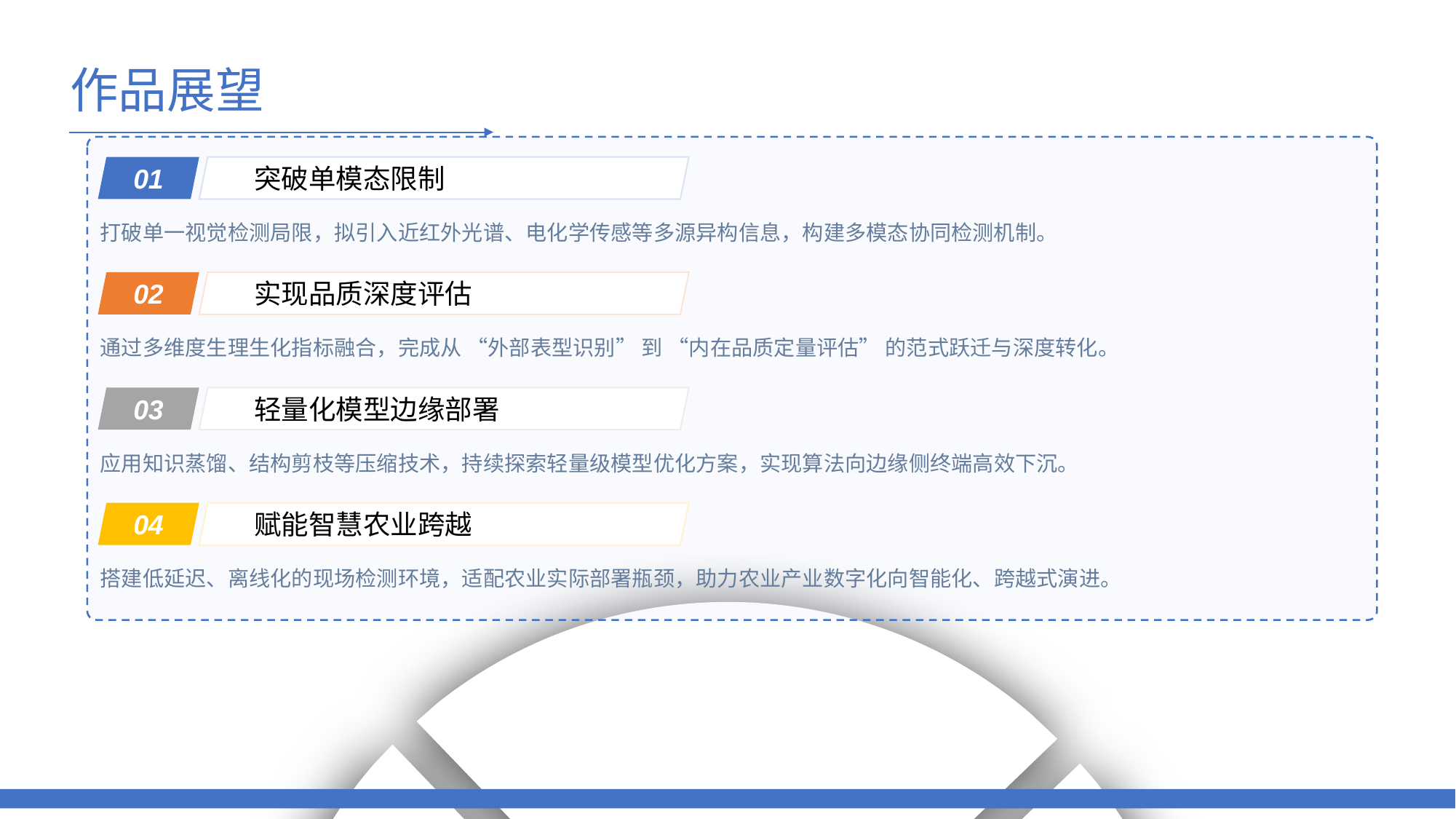

作品展望

01
突破单模态限制
打破单一视觉检测局限，拟引入近红外光谱、电化学传感等多源异构信息，构建多模态协同检测机制。
02
实现品质深度评估
通过多维度生理生化指标融合，完成从 “外部表型识别” 到 “内在品质定量评估” 的范式跃迁与深度转化。
03
轻量化模型边缘部署
应用知识蒸馏、结构剪枝等压缩技术，持续探索轻量级模型优化方案，实现算法向边缘侧终端高效下沉。
04
赋能智慧农业跨越
搭建低延迟、离线化的现场检测环境，适配农业实际部署瓶颈，助力农业产业数字化向智能化、跨越式演进。